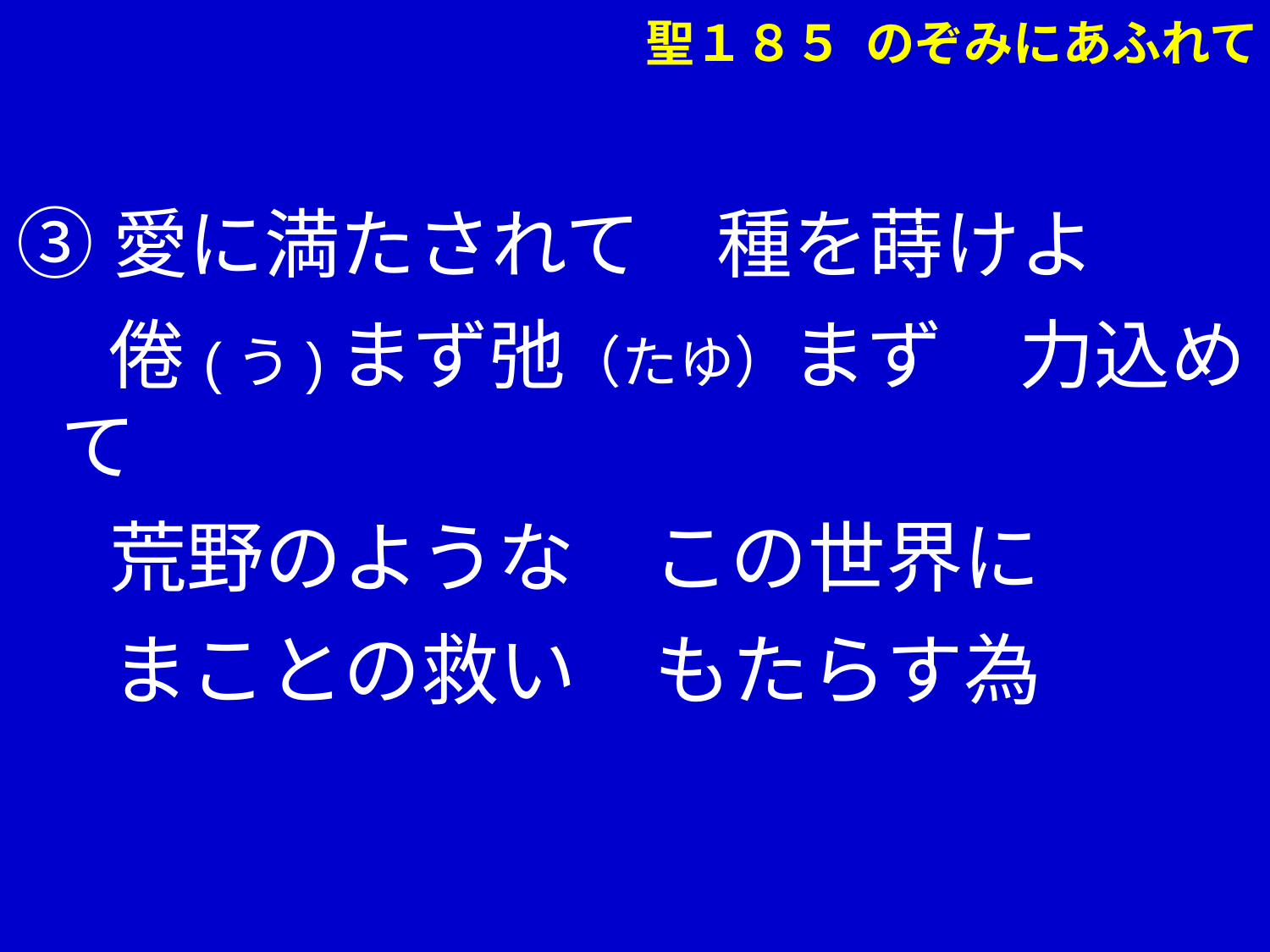

聖１８５  のぞみにあふれて

③愛に満たされて　種を蒔けよ
　 倦(う)まず弛（たゆ）まず　力込めて
　 荒野のような　この世界に
　 まことの救い　もたらす為